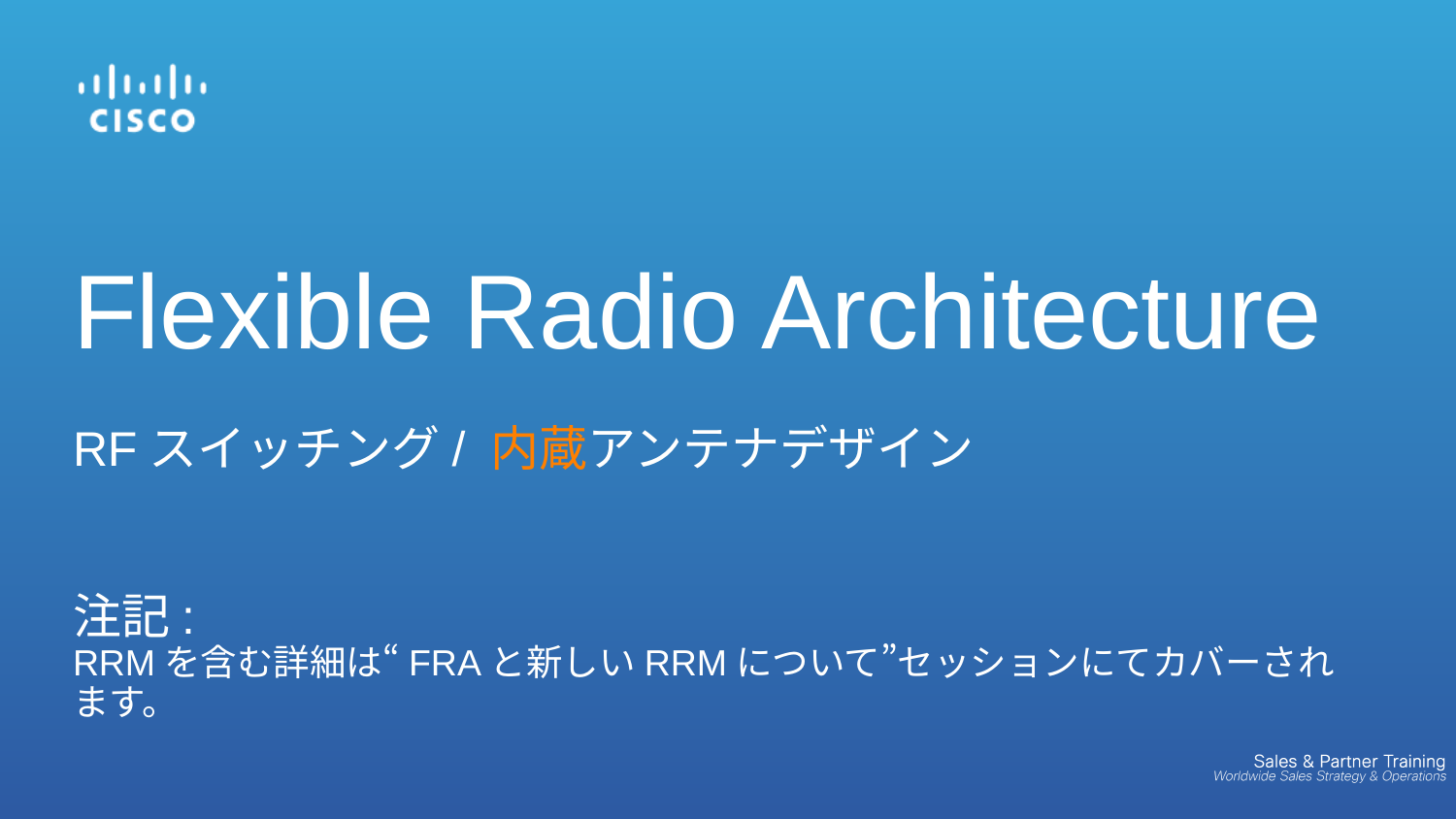

# Flexible Radio Architecture RFスイッチング/ 内蔵アンテナデザイン 注記: RRMを含む詳細は“FRAと新しいRRMについて”セッションにてカバーされます。